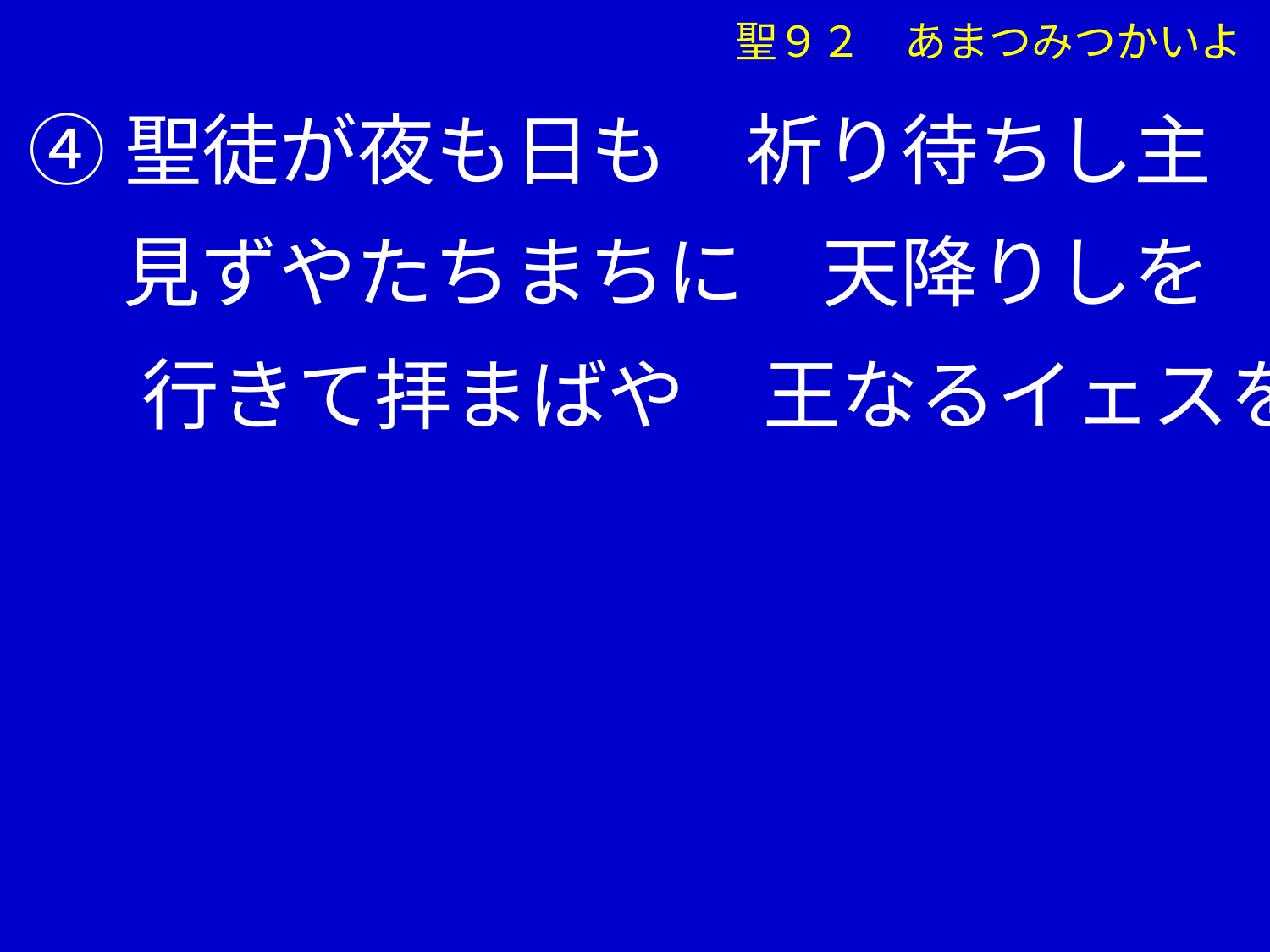

④聖徒が夜も日も　祈り待ちし主
　 見ずやたちまちに　天降りしを
 　行きて拝まばや　王なるイェスを
聖９２　あまつみつかいよ